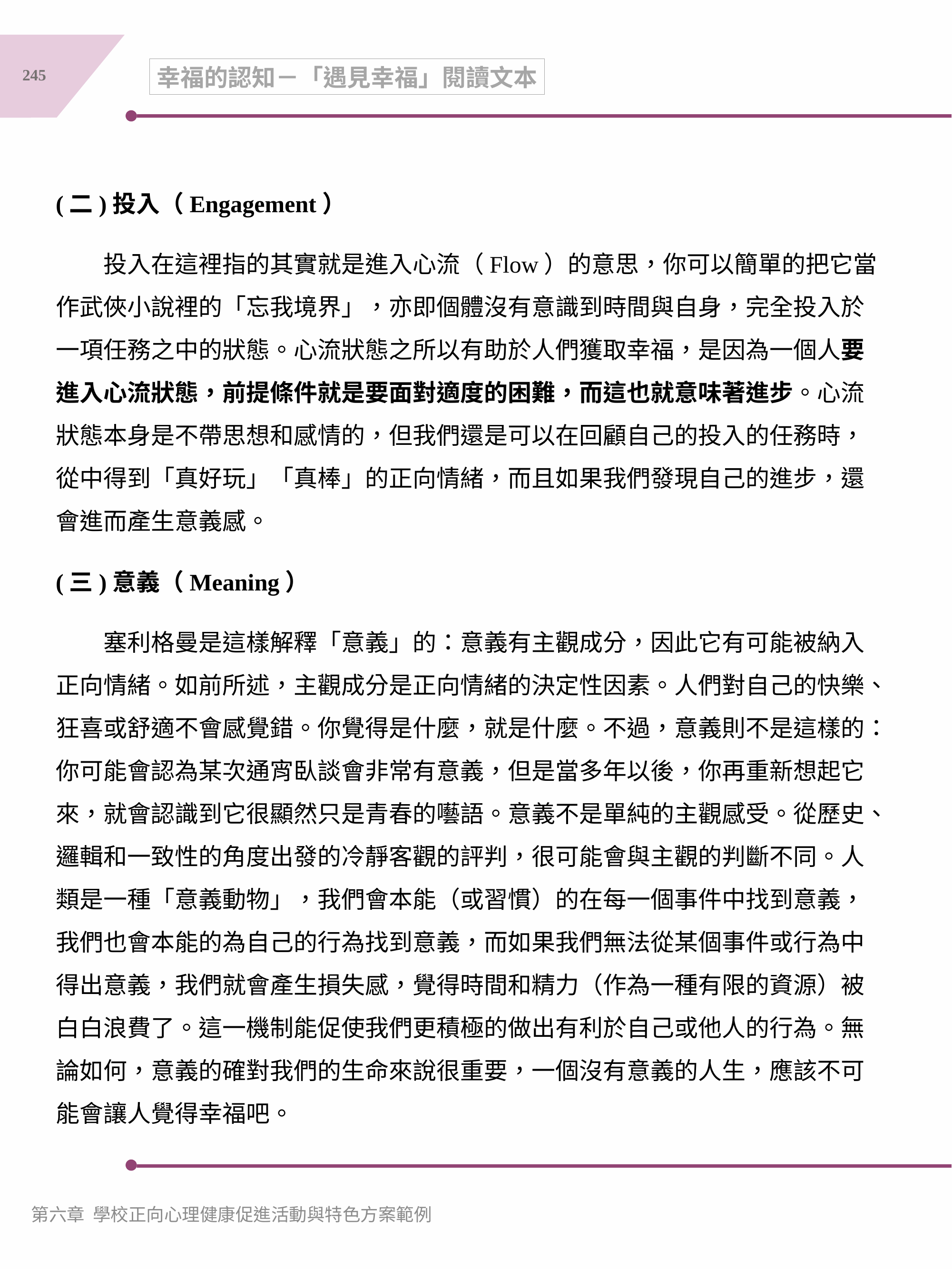

245
幸福的認知－「遇見幸福」閱讀文本
(二)投入（Engagement）
　　投入在這裡指的其實就是進入心流（Flow）的意思，你可以簡單的把它當作武俠小說裡的「忘我境界」，亦即個體沒有意識到時間與自身，完全投入於一項任務之中的狀態。心流狀態之所以有助於人們獲取幸福，是因為一個人要進入心流狀態，前提條件就是要面對適度的困難，而這也就意味著進步。心流狀態本身是不帶思想和感情的，但我們還是可以在回顧自己的投入的任務時，從中得到「真好玩」「真棒」的正向情緒，而且如果我們發現自己的進步，還會進而產生意義感。
(三)意義（Meaning）
　　塞利格曼是這樣解釋「意義」的：意義有主觀成分，因此它有可能被納入正向情緒。如前所述，主觀成分是正向情緒的決定性因素。人們對自己的快樂、狂喜或舒適不會感覺錯。你覺得是什麼，就是什麼。不過，意義則不是這樣的：你可能會認為某次通宵臥談會非常有意義，但是當多年以後，你再重新想起它來，就會認識到它很顯然只是青春的囈語。意義不是單純的主觀感受。從歷史、邏輯和一致性的角度出發的冷靜客觀的評判，很可能會與主觀的判斷不同。人類是一種「意義動物」，我們會本能（或習慣）的在每一個事件中找到意義，我們也會本能的為自己的行為找到意義，而如果我們無法從某個事件或行為中得出意義，我們就會產生損失感，覺得時間和精力（作為一種有限的資源）被白白浪費了。這一機制能促使我們更積極的做出有利於自己或他人的行為。無論如何，意義的確對我們的生命來說很重要，一個沒有意義的人生，應該不可能會讓人覺得幸福吧。
第六章  學校正向心理健康促進活動與特色方案範例